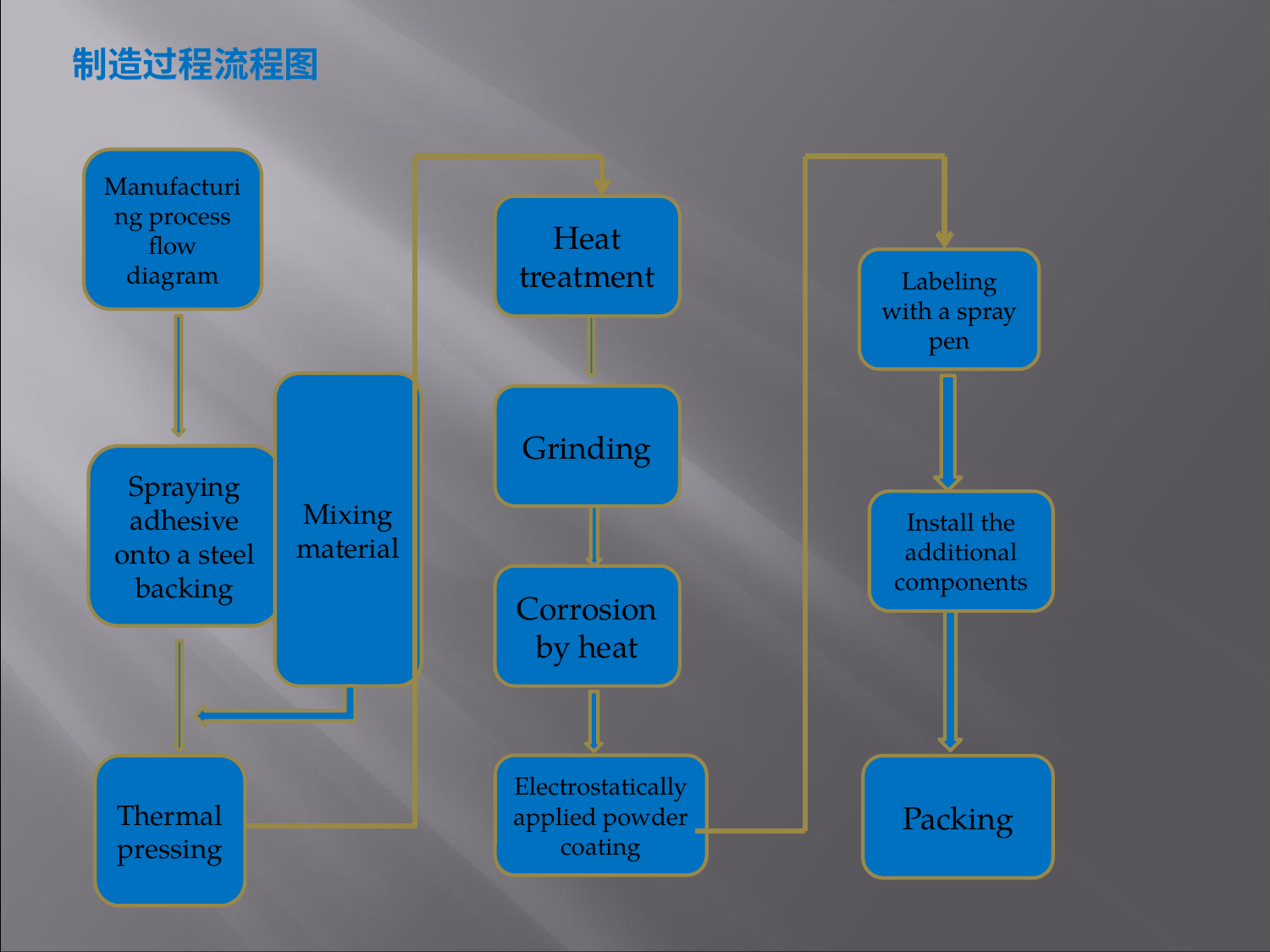

制造过程流程图
Manufacturing process flow diagram
Heat treatment
Labeling with a spray pen

Mixing material

Grinding
Spraying adhesive onto a steel backing
Install the additional components

Corrosion by heat

Electrostatically applied powder coating
Thermal pressing
Packing